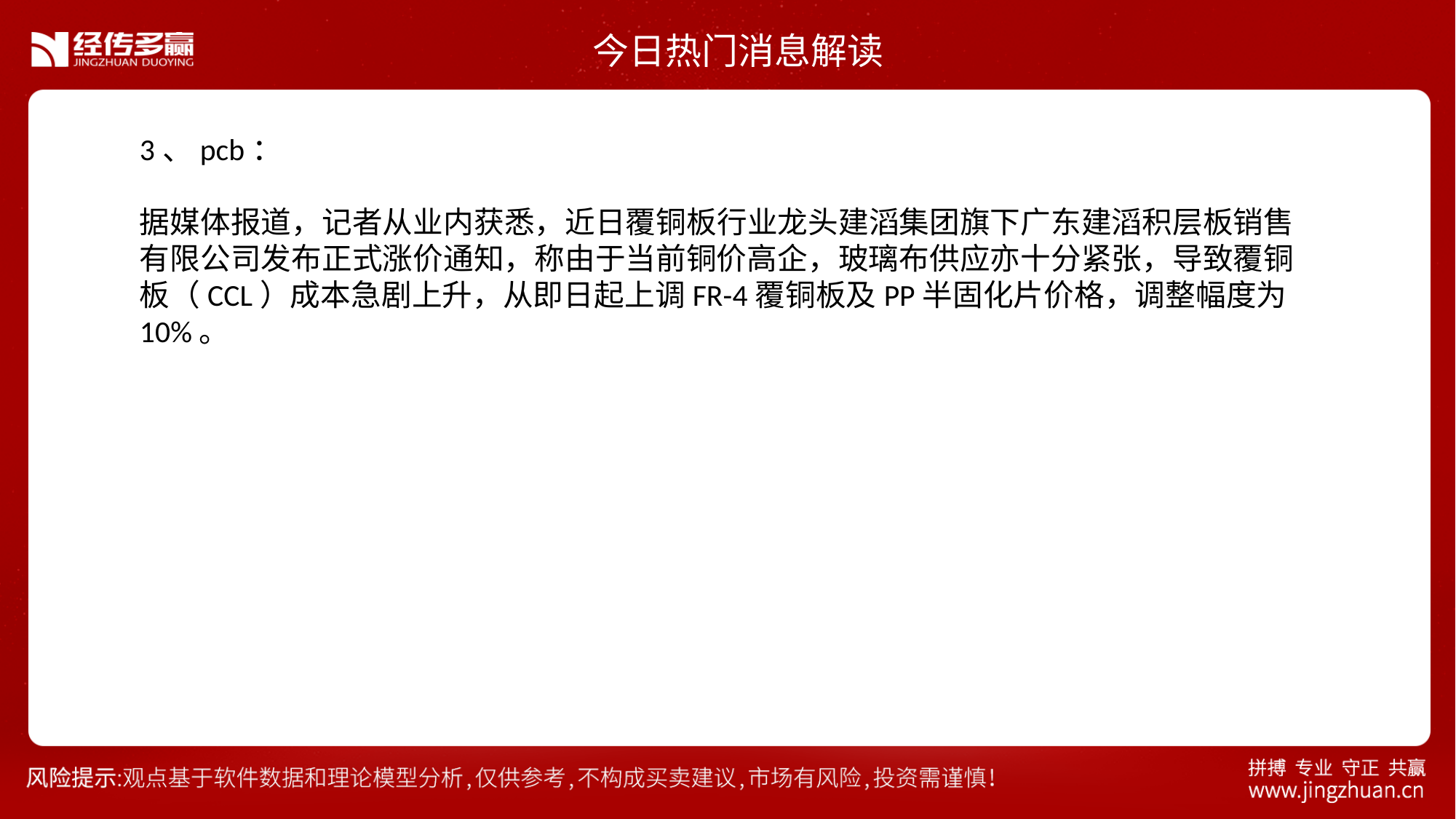

今日热门消息解读
3、pcb：

据媒体报道，记者从业内获悉，近日覆铜板行业龙头建滔集团旗下广东建滔积层板销售有限公司发布正式涨价通知，称由于当前铜价高企，玻璃布供应亦十分紧张，导致覆铜板（CCL）成本急剧上升，从即日起上调FR-4覆铜板及PP半固化片价格，调整幅度为10%。